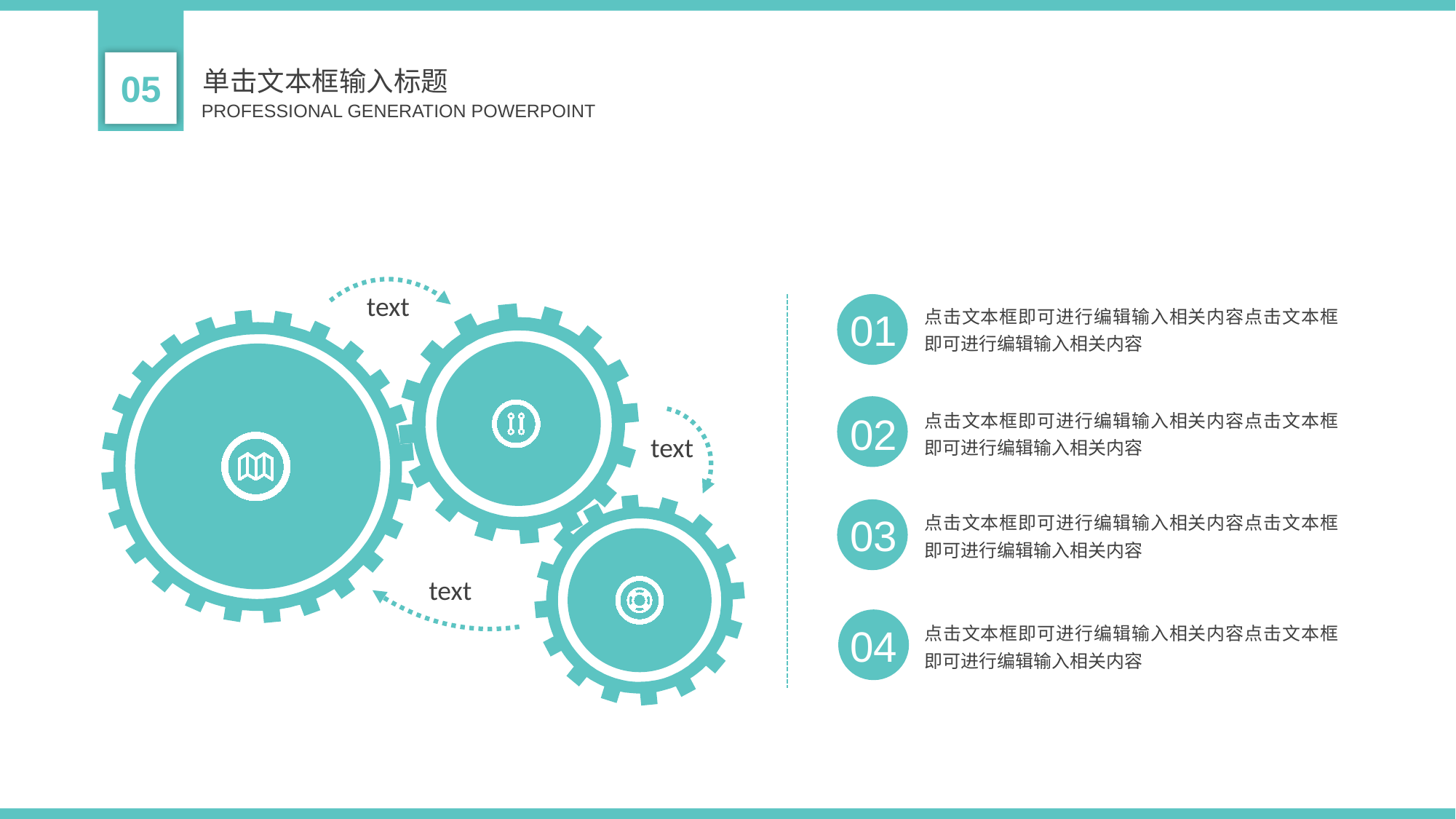

单击文本框输入标题
05
PROFESSIONAL GENERATION POWERPOINT

text
点击文本框即可进行编辑输入相关内容点击文本框即可进行编辑输入相关内容

01
点击文本框即可进行编辑输入相关内容点击文本框即可进行编辑输入相关内容

02
text

点击文本框即可进行编辑输入相关内容点击文本框即可进行编辑输入相关内容

03
text

点击文本框即可进行编辑输入相关内容点击文本框即可进行编辑输入相关内容

04